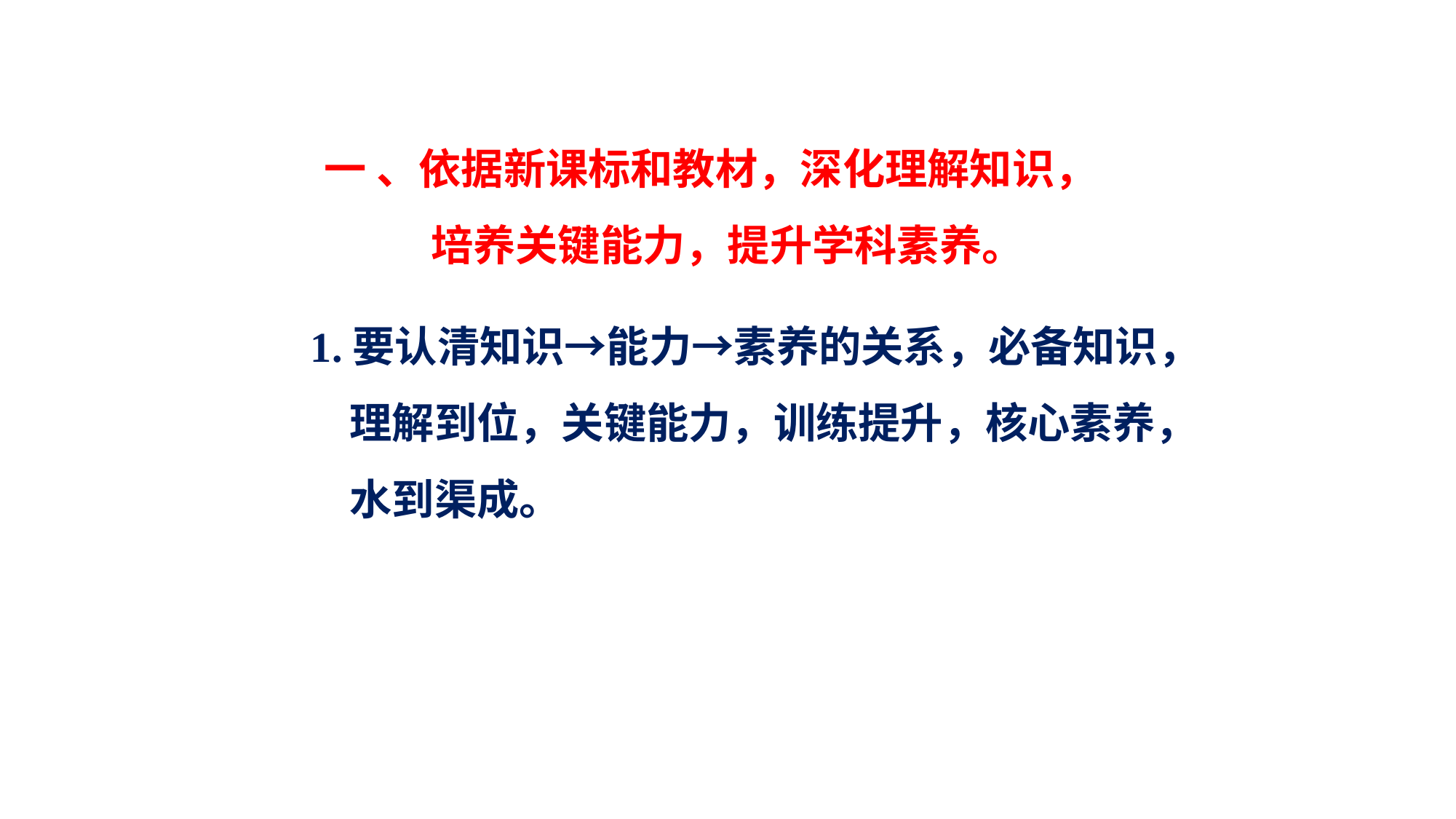

一 、依据新课标和教材，深化理解知识，
          培养关键能力，提升学科素养。
1.要认清知识→能力→素养的关系，必备知识，
   理解到位，关键能力，训练提升，核心素养，
   水到渠成。